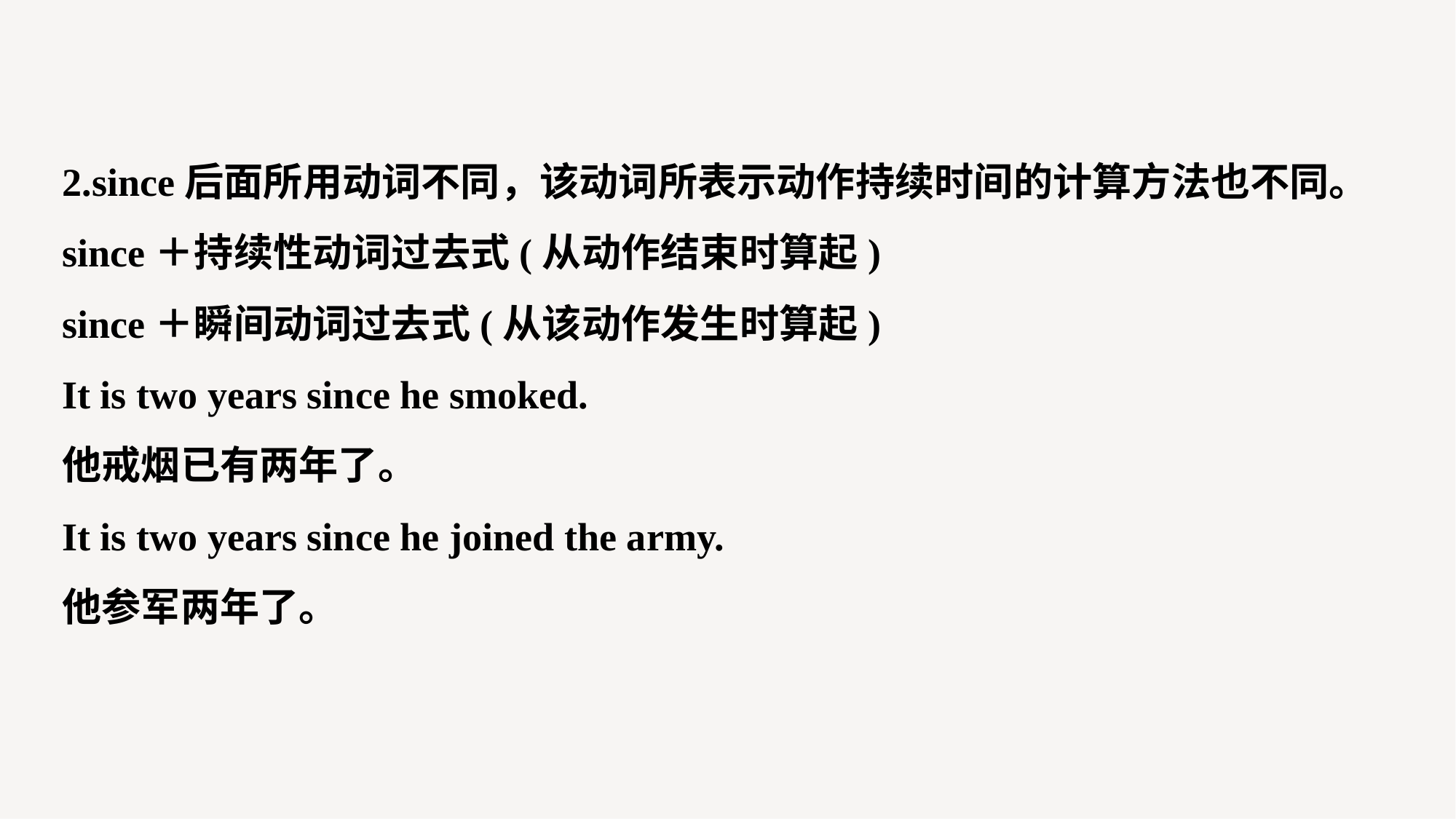

2.since后面所用动词不同，该动词所表示动作持续时间的计算方法也不同。
since＋持续性动词过去式(从动作结束时算起)
since＋瞬间动词过去式(从该动作发生时算起)
It is two years since he smoked.
他戒烟已有两年了。
It is two years since he joined the army.
他参军两年了。